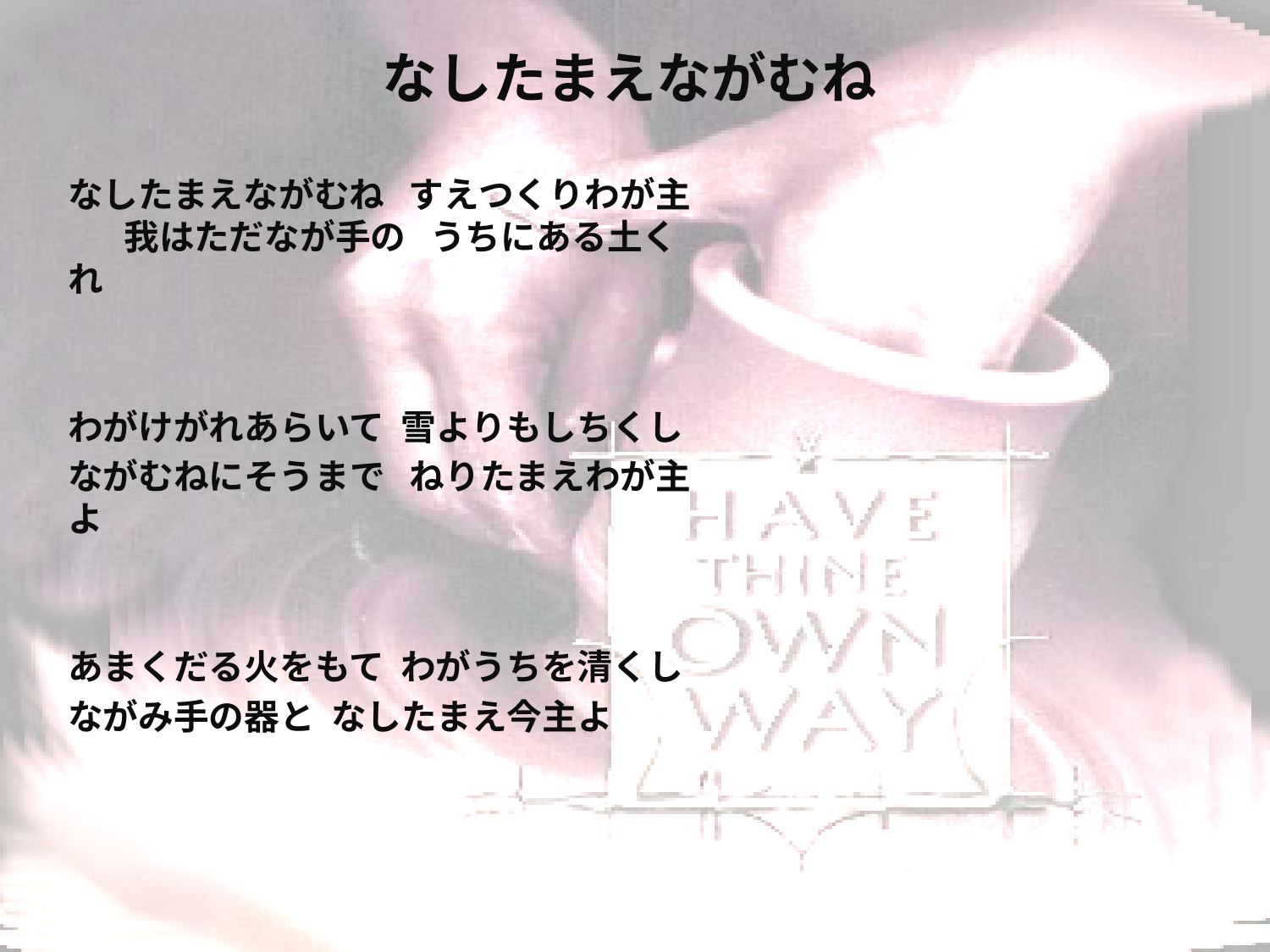

# なしたまえながむね
なしたまえながむね   すえつくりわが主        我はただなが手の   うちにある土くれ

わがけがれあらいて  雪よりもしちくし
ながむねにそうまで   ねりたまえわが主よ

あまくだる火をもて  わがうちを清くし
ながみ手の器と  なしたまえ今主よ